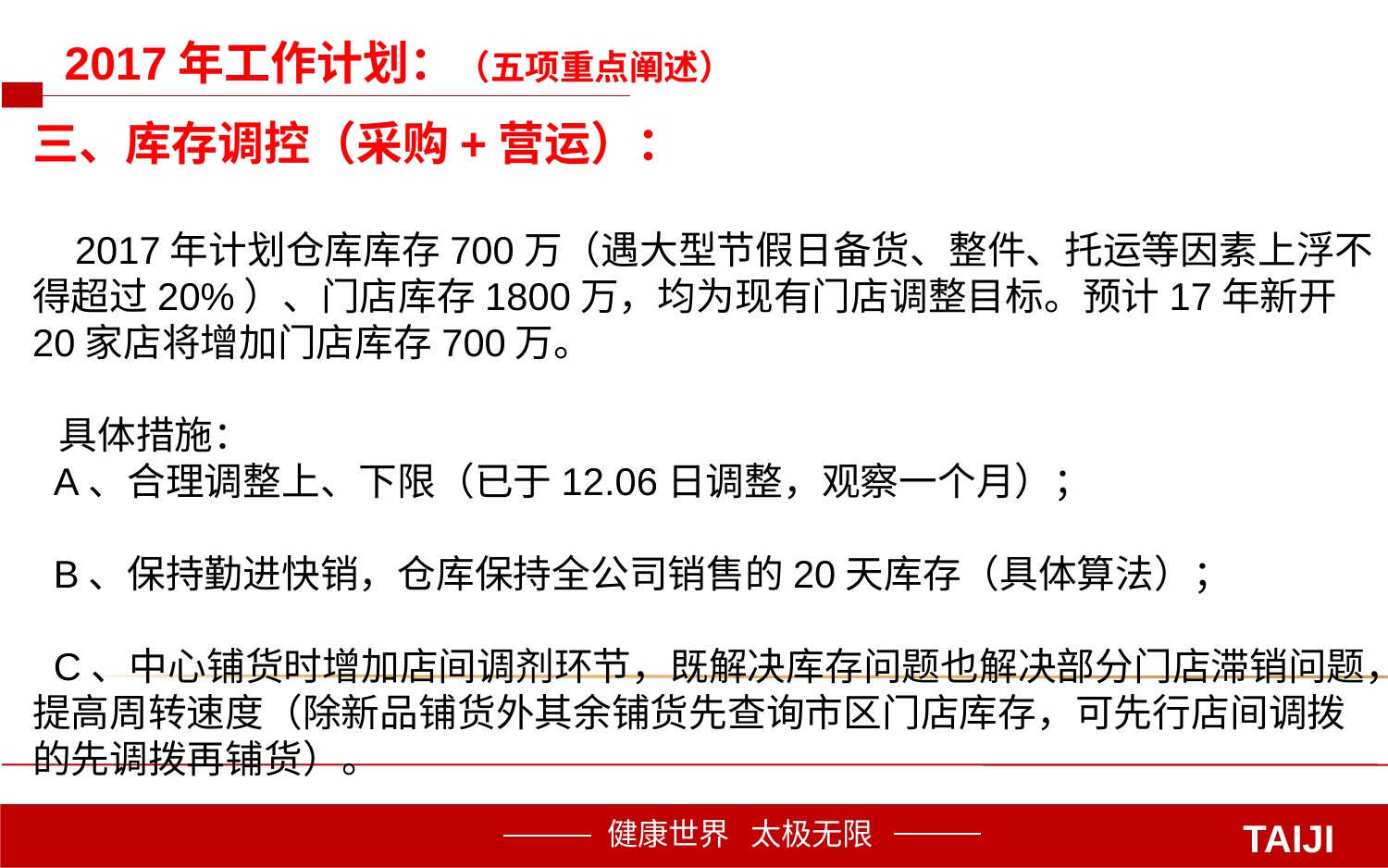

2017年工作计划：（五项重点阐述）

三、库存调控（采购+营运）：

    2017年计划仓库库存700万（遇大型节假日备货、整件、托运等因素上浮不得超过20%）、门店库存1800万，均为现有门店调整目标。预计17年新开20家店将增加门店库存700万。
  具体措施：
  A、合理调整上、下限（已于12.06日调整，观察一个月）；
  B、保持勤进快销，仓库保持全公司销售的20天库存（具体算法）；
  C、中心铺货时增加店间调剂环节，既解决库存问题也解决部分门店滞销问题，提高周转速度（除新品铺货外其余铺货先查询市区门店库存，可先行店间调拨的先调拨再铺货）。

TAIJI
健康世界   太极无限
健康世界   太极无限